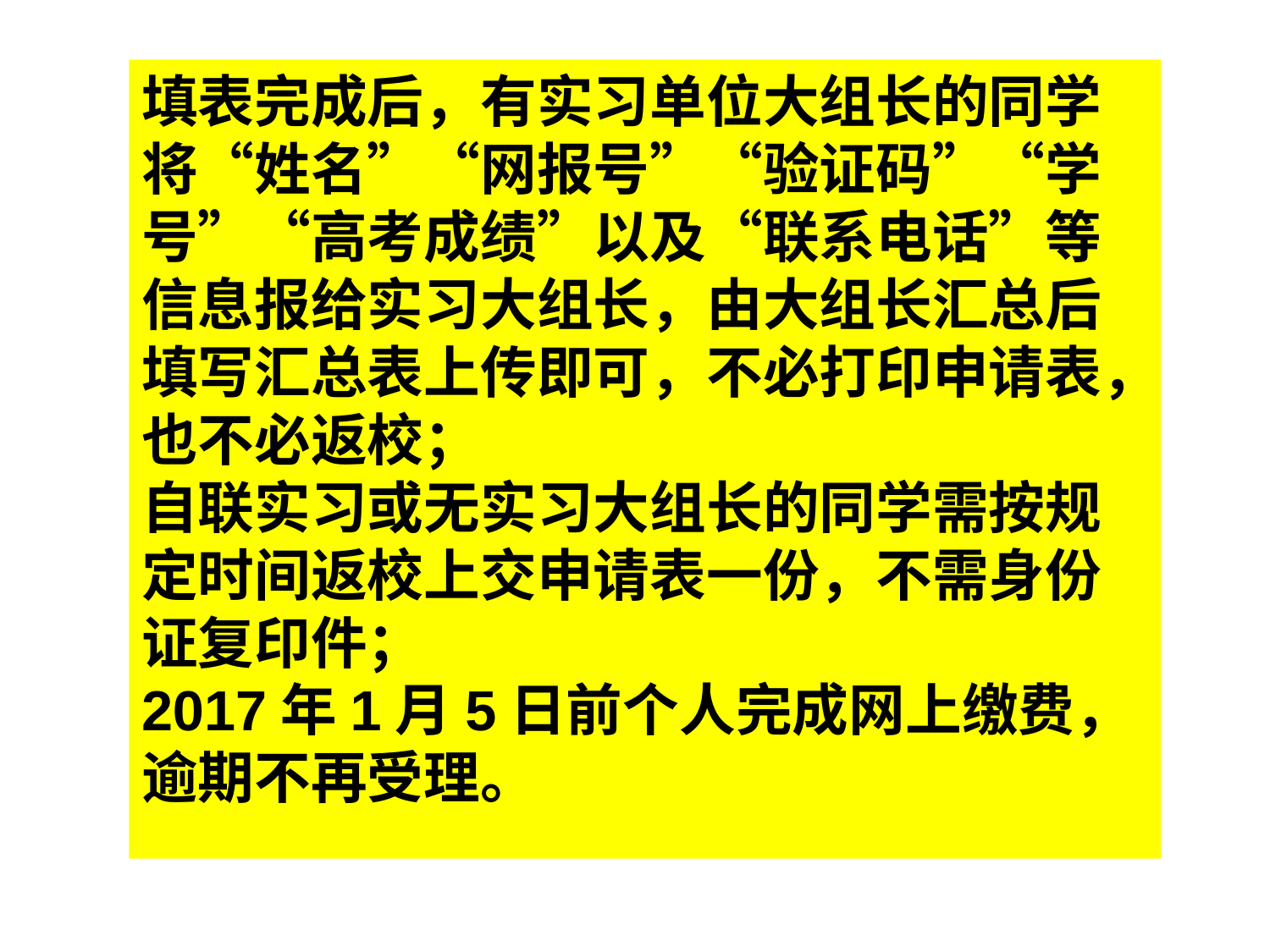

填表完成后，有实习单位大组长的同学将“姓名”“网报号”“验证码”“学号”“高考成绩”以及“联系电话”等信息报给实习大组长，由大组长汇总后填写汇总表上传即可，不必打印申请表，也不必返校；
自联实习或无实习大组长的同学需按规定时间返校上交申请表一份，不需身份证复印件；
2017年1月5日前个人完成网上缴费，逾期不再受理。